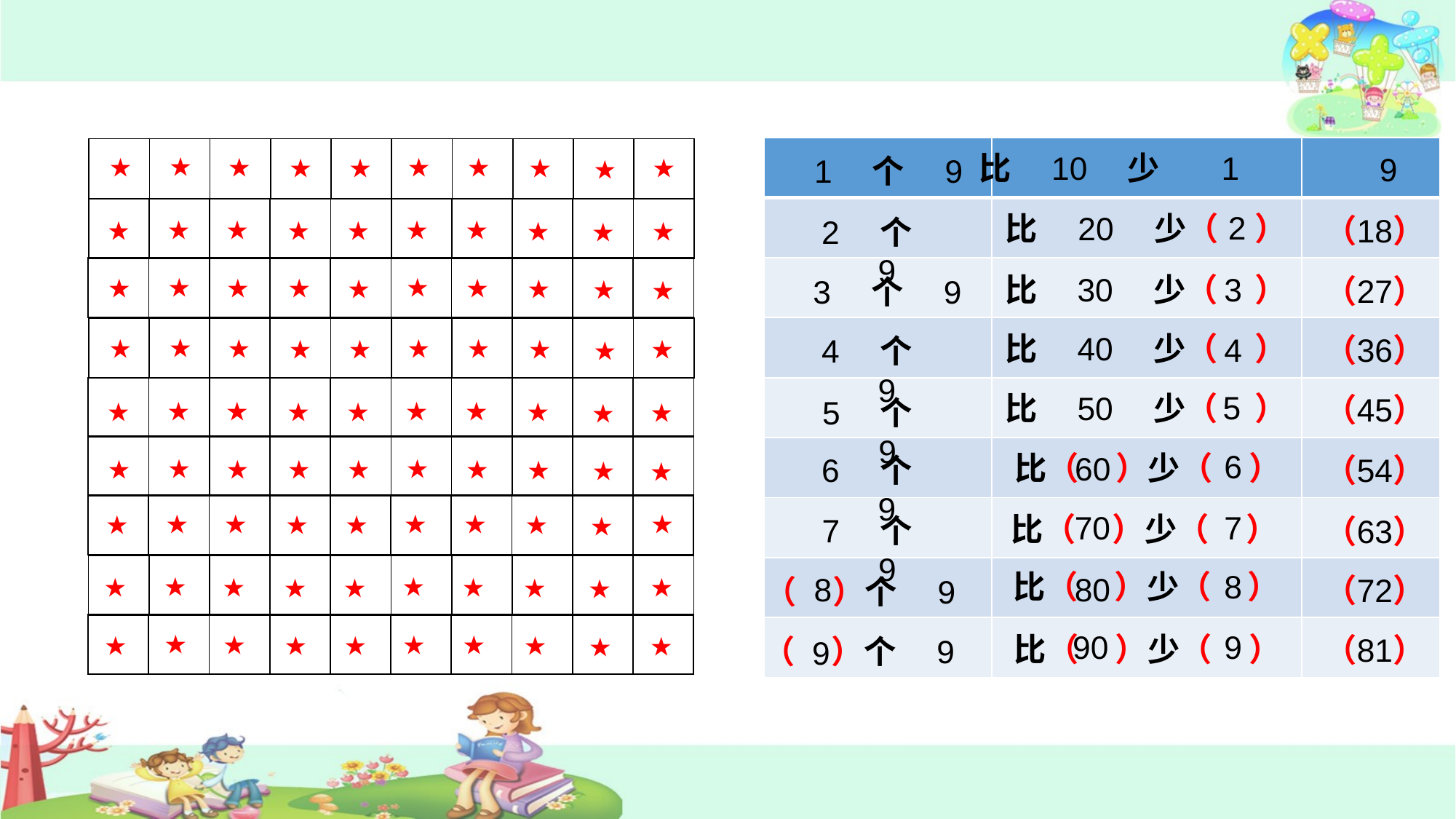

★
★
★
★
★
★
★
★
★
★
|  |  |  |
| --- | --- | --- |
|  |  |  |
|  |  |  |
|  |  |  |
|  |  |  |
|  |  |  |
|  |  |  |
|  |  |  |
|  |  |  |
|  |  |  |  |  |  |  |  |  |  |
| --- | --- | --- | --- | --- | --- | --- | --- | --- | --- |
比　10　少　　1
　9
1　个　9
★
★
★
★
★
★
★
★
★
★
|  |  |  |  |  |  |  |  |  |  |
| --- | --- | --- | --- | --- | --- | --- | --- | --- | --- |
2
比　20　少（     ）
（     ）
18
2　个　9
★
★
★
★
★
★
★
★
★
★
|  |  |  |  |  |  |  |  |  |  |
| --- | --- | --- | --- | --- | --- | --- | --- | --- | --- |
比　30　少（     ）
3
（     ）
27
3　个　9
★
★
★
★
★
★
★
★
★
★
|  |  |  |  |  |  |  |  |  |  |
| --- | --- | --- | --- | --- | --- | --- | --- | --- | --- |
比　40　少（     ）
4
（     ）
36
4　个　9
★
★
★
★
★
★
★
★
★
★
|  |  |  |  |  |  |  |  |  |  |
| --- | --- | --- | --- | --- | --- | --- | --- | --- | --- |
5
比　50　少（     ）
（     ）
45
5　个　9
★
★
★
★
★
★
★
★
★
★
|  |  |  |  |  |  |  |  |  |  |
| --- | --- | --- | --- | --- | --- | --- | --- | --- | --- |
6
比（     ）少（     ）
60
（     ）
54
6　个　9
★
★
★
★
★
★
★
★
★
★
|  |  |  |  |  |  |  |  |  |  |
| --- | --- | --- | --- | --- | --- | --- | --- | --- | --- |
70
7
比（     ）少（     ）
7　个　9
（     ）
63
★
★
★
★
★
★
★
★
★
★
|  |  |  |  |  |  |  |  |  |  |
| --- | --- | --- | --- | --- | --- | --- | --- | --- | --- |
比（     ）少（     ）
8
80
8
（     ）
72
（     ）个　9
★
★
★
★
★
★
★
★
★
★
|  |  |  |  |  |  |  |  |  |  |
| --- | --- | --- | --- | --- | --- | --- | --- | --- | --- |
90
9
比（     ）少（     ）
（     ）
81
（     ）个　9
9